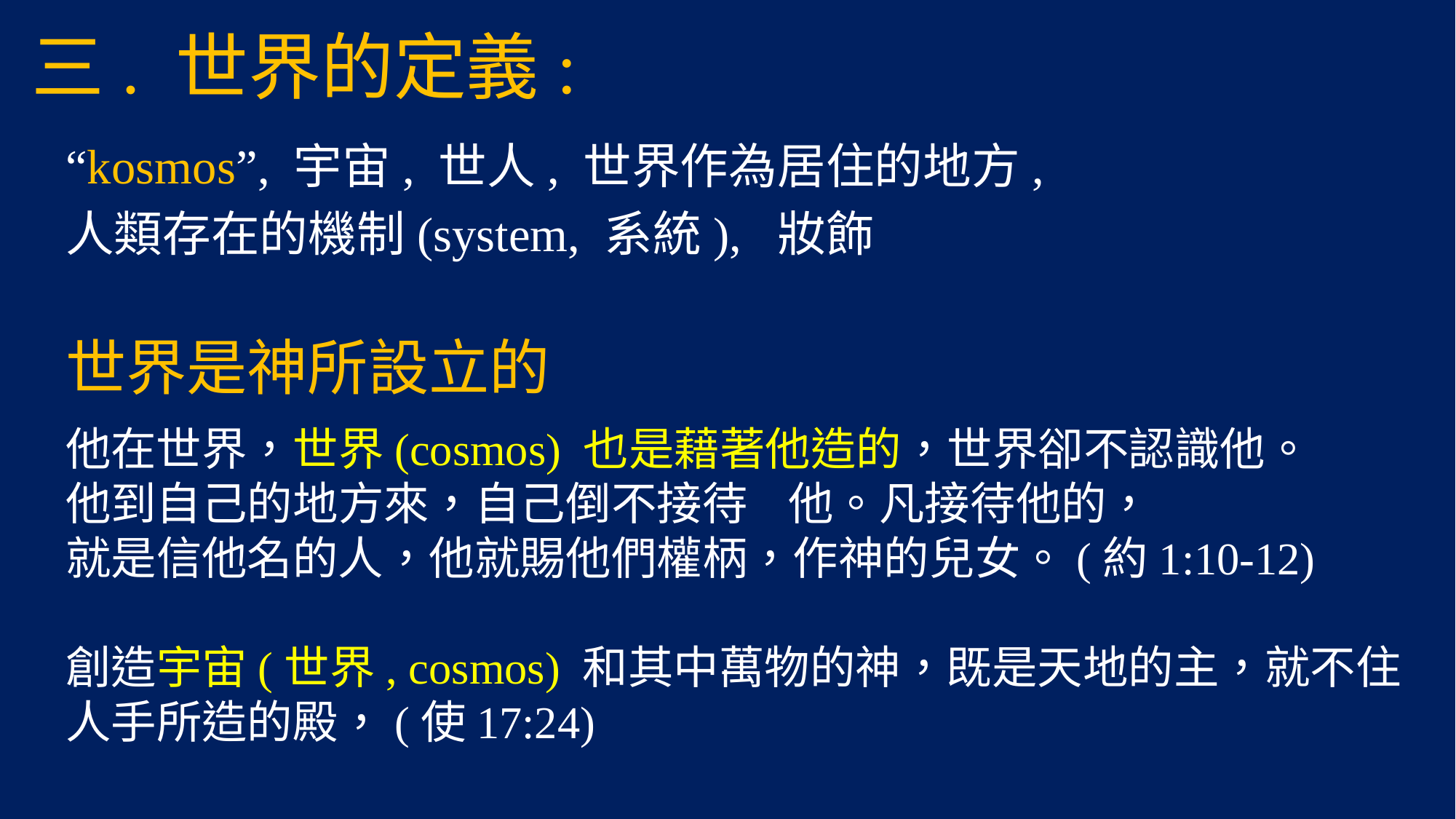

# 三. 世界的定義:
“kosmos”, 宇宙, 世人, 世界作為居住的地方,
人類存在的機制(system, 系統),  妝飾

世界是神所設立的

他在世界，世界(cosmos) 也是藉著他造的，世界卻不認識他。
他到自己的地方來，自己倒不接待    他。凡接待他的，
就是信他名的人，他就賜他們權柄，作神的兒女。(約1:10-12)

創造宇宙(世界, cosmos) 和其中萬物的神，既是天地的主，就不住
人手所造的殿，(使17:24)